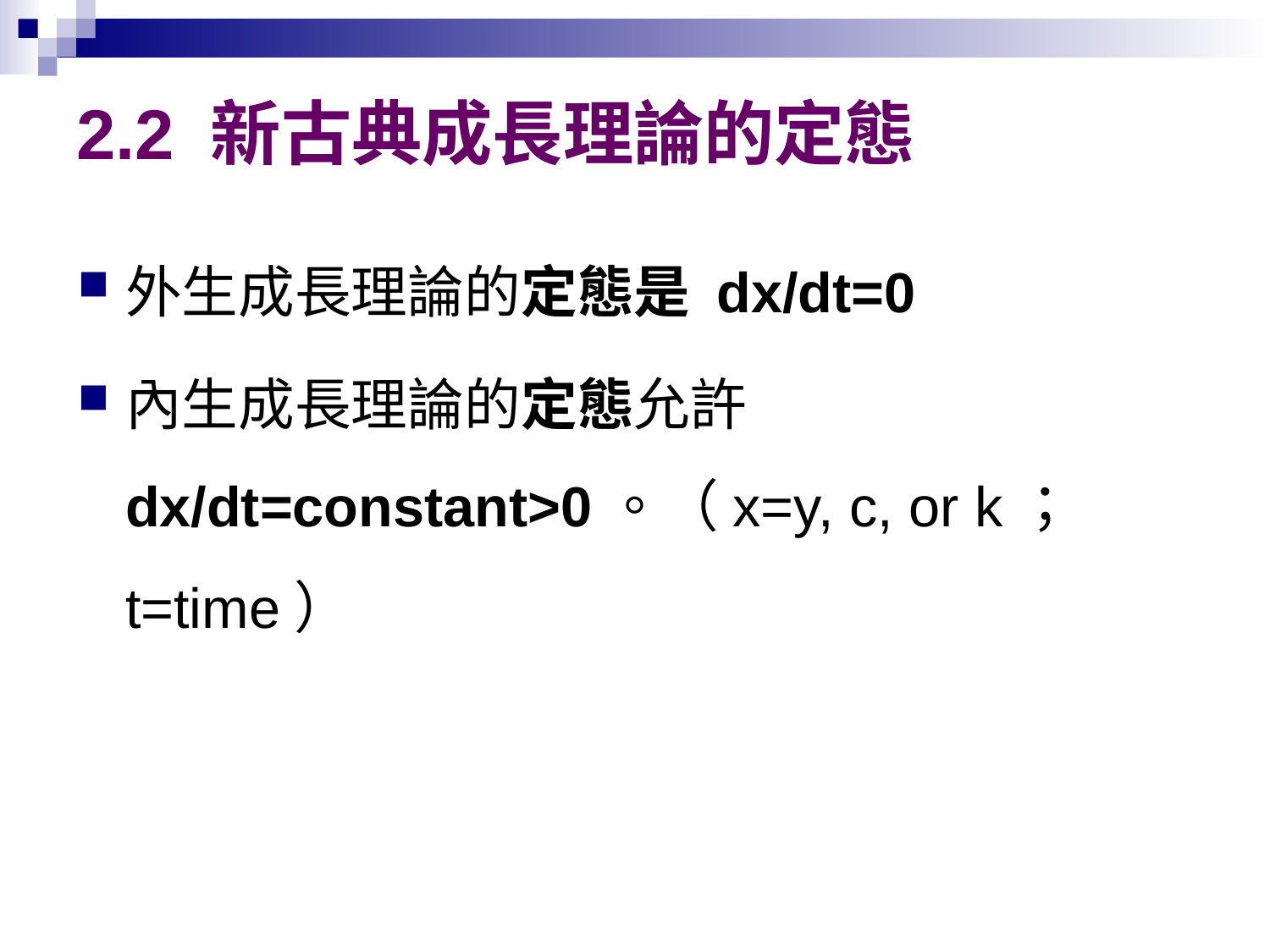

# 2.2 新古典成長理論的定態
外生成長理論的定態是 dx/dt=0
內生成長理論的定態允許 dx/dt=constant>0。（x=y, c, or k；t=time）